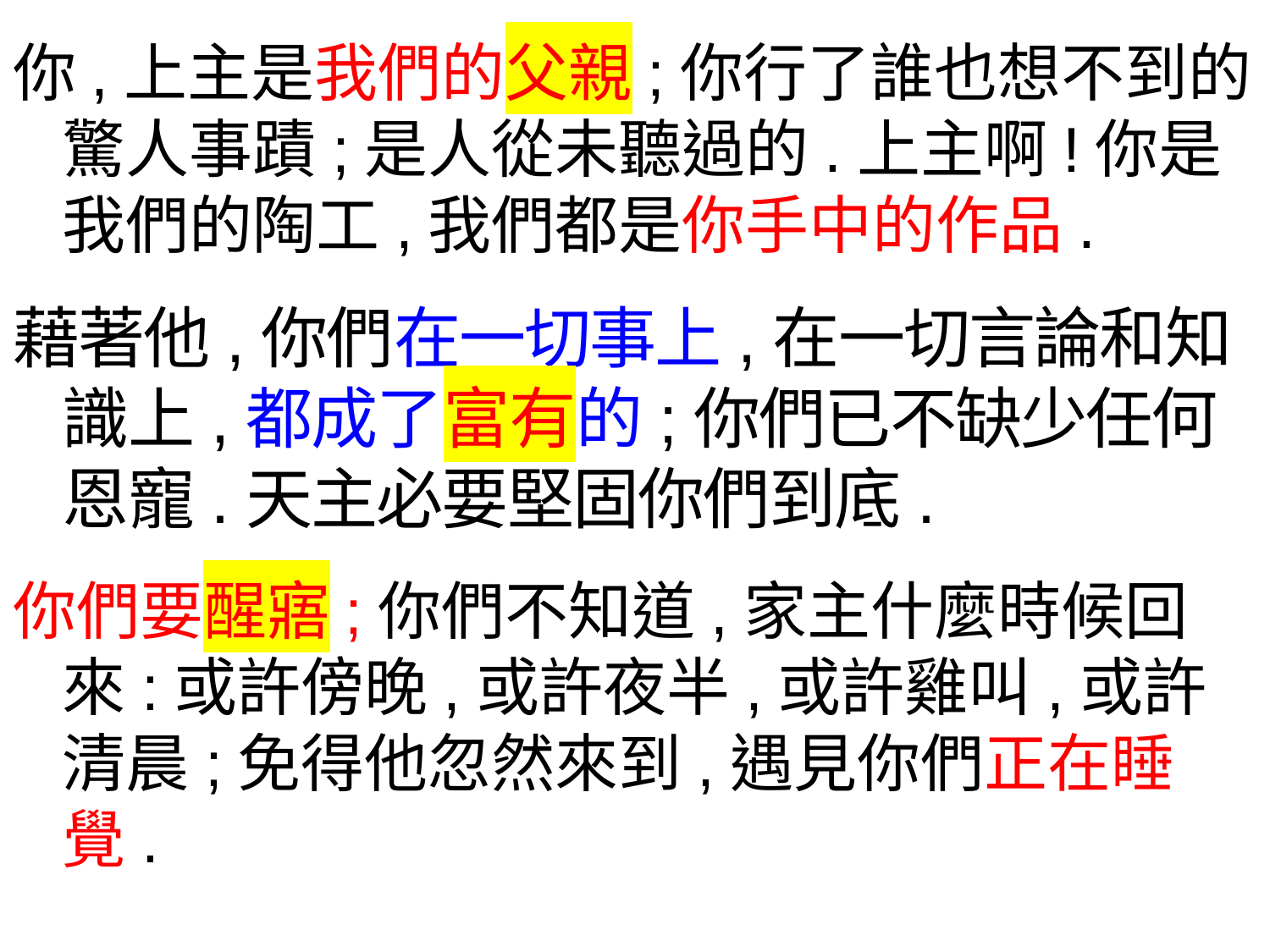

你,上主是我們的父親;你行了誰也想不到的驚人事蹟;是人從未聽過的.上主啊!你是我們的陶工,我們都是你手中的作品.
藉著他,你們在一切事上,在一切言論和知識上,都成了富有的;你們已不缺少任何恩寵.天主必要堅固你們到底.
你們要醒寤;你們不知道,家主什麼時候回來:或許傍晚,或許夜半,或許雞叫,或許清晨;免得他忽然來到,遇見你們正在睡覺.